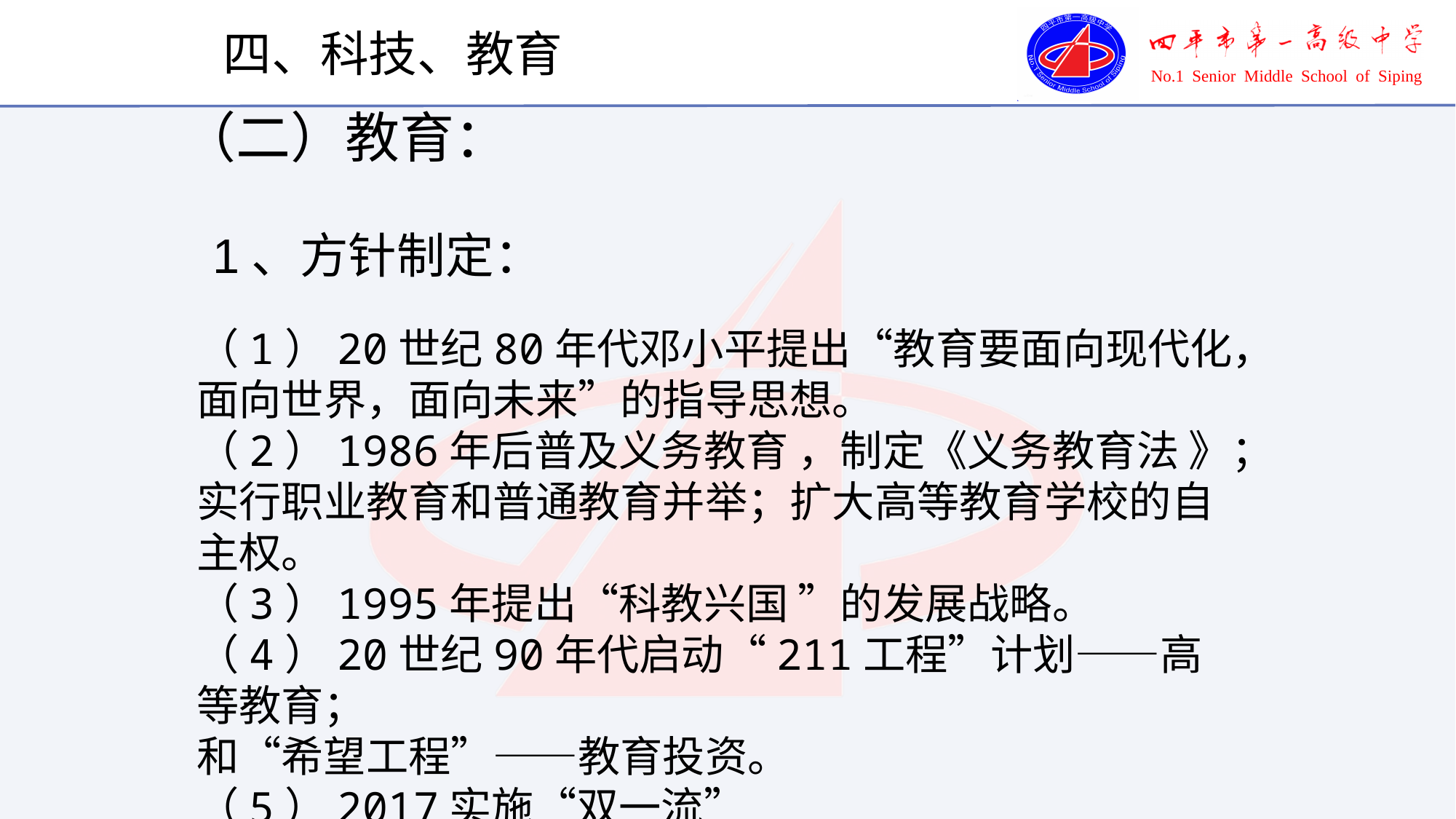

四、科技、教育
（二）教育：
1、方针制定：
（1）20世纪80年代邓小平提出“教育要面向现代化，面向世界，面向未来”的指导思想。
（2）1986年后普及义务教育 ，制定《义务教育法 》；实行职业教育和普通教育并举；扩大高等教育学校的自主权。
（3）1995年提出“科教兴国 ”的发展战略。
（4）20世纪90年代启动“211工程”计划——高等教育；
和“希望工程”——教育投资。
（5）2017实施“双一流”